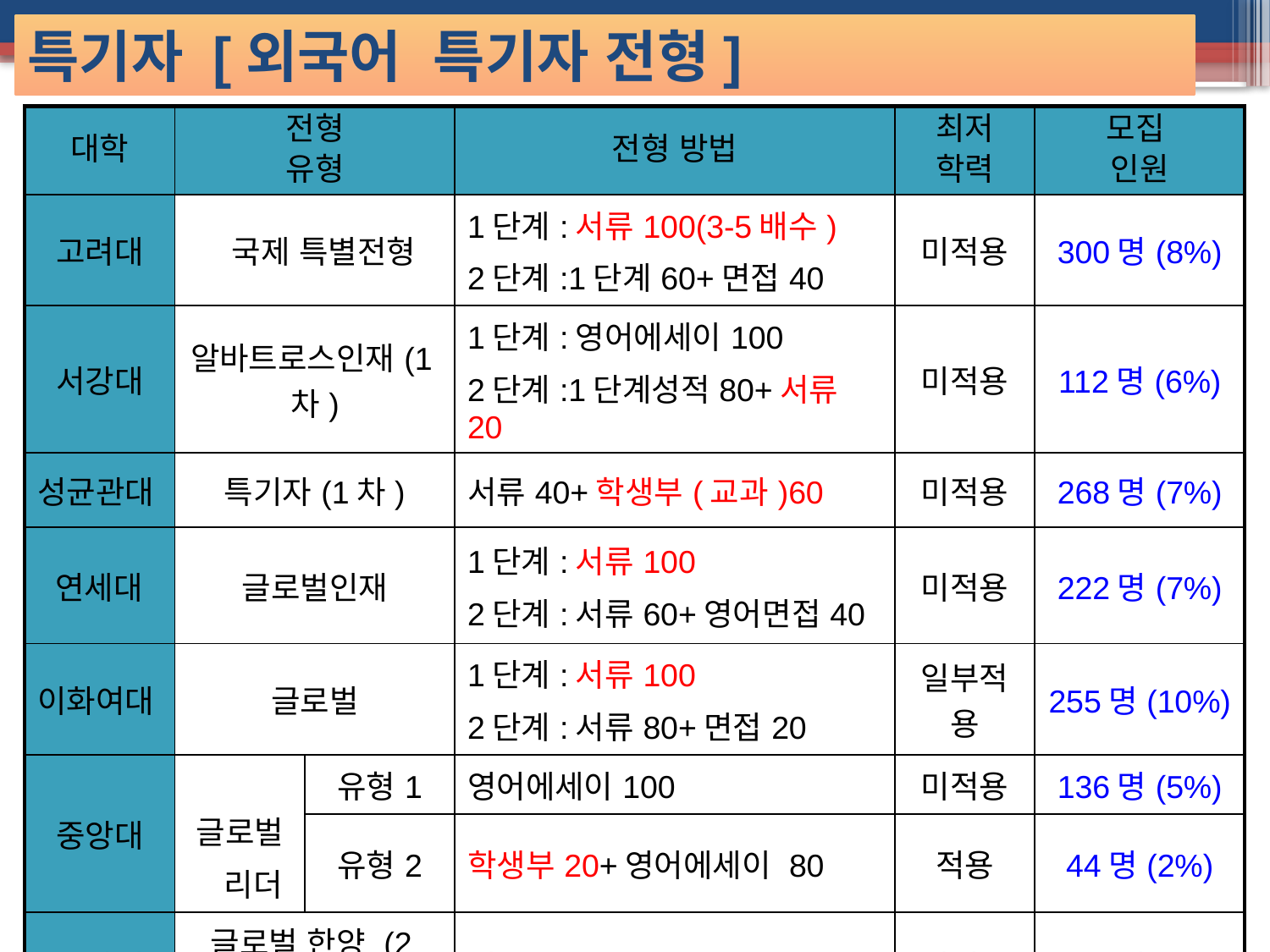

특기자 [외국어  특기자 전형]
| 대학 | 전형 유형 |  | 전형 방법 | 최저 학력 | 모집 인원 |
| --- | --- | --- | --- | --- | --- |
| 고려대 | 국제 특별전형 |  | 1단계:서류100(3-5배수) 2단계:1단계60+면접40 | 미적용 | 300명(8%) |
| 서강대 | 알바트로스인재(1차) |  | 1단계:영어에세이100 2단계:1단계성적80+서류20 | 미적용 | 112명(6%) |
| 성균관대 | 특기자(1차) |  | 서류40+학생부(교과)60 | 미적용 | 268명(7%) |
| 연세대 | 글로벌인재 |  | 1단계:서류100 2단계:서류60+영어면접40 | 미적용 | 222명(7%) |
| 이화여대 | 글로벌 |  | 1단계:서류100 2단계:서류80+면접20 | 일부적용 | 255명(10%) |
| 중앙대 | 글로벌 리더 | 유형1 | 영어에세이100 | 미적용 | 136명(5%) |
|  |  | 유형2 | 학생부20+영어에세이 80 | 적용 | 44명(2%) |
| 한양대 | 글로벌 한양 (2차) |  | 서류50+논술50 | 미적용 | 158명(5%) |
| 한국외대 | 글로벌리더 |  | 학생부 30+ 영어 에세이 70 |  |  |